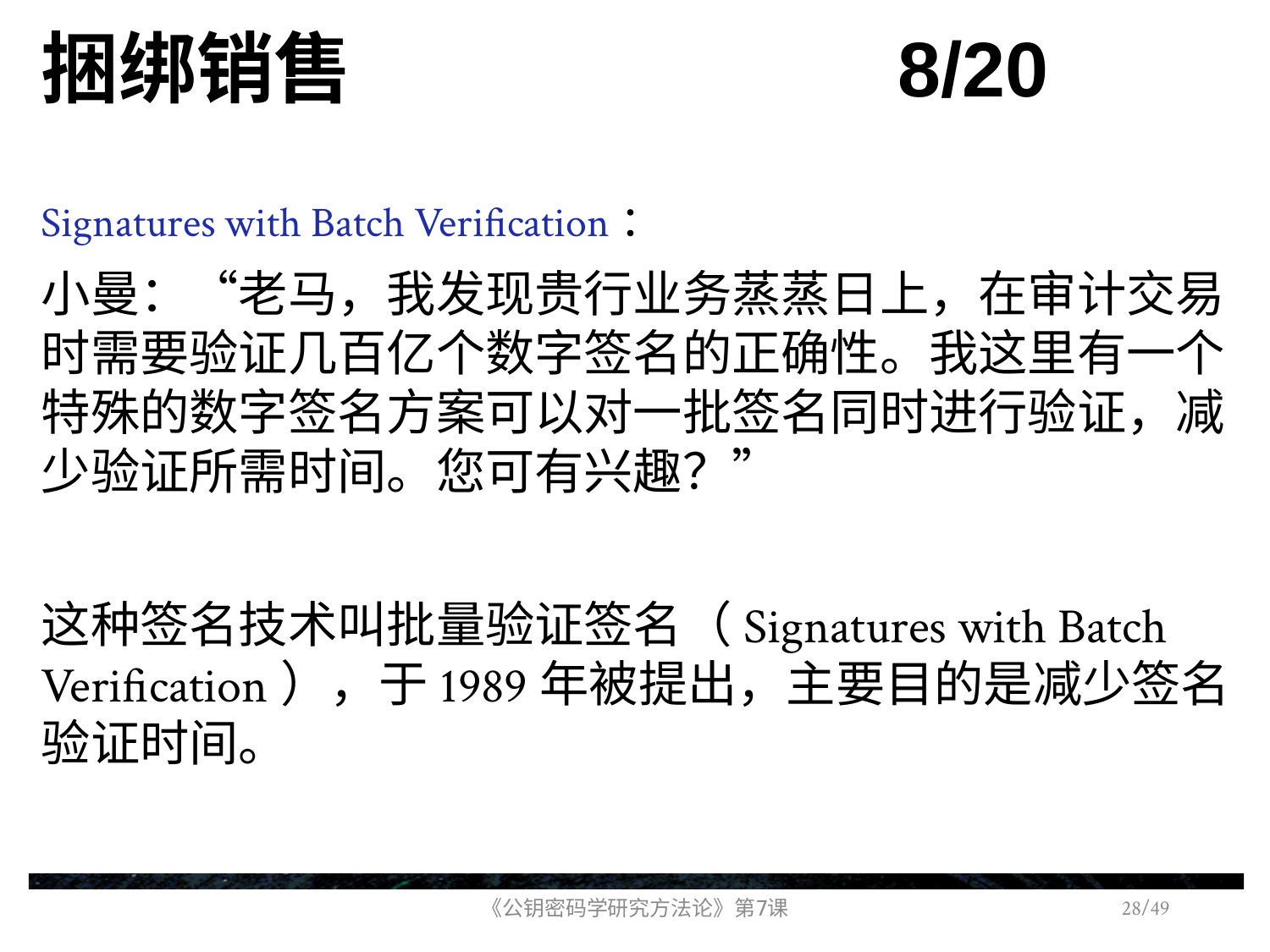

# 捆绑销售                              8/20
Signatures with Batch Verification：
小曼：“老马，我发现贵行业务蒸蒸日上，在审计交易时需要验证几百亿个数字签名的正确性。我这里有一个特殊的数字签名方案可以对一批签名同时进行验证，减少验证所需时间。您可有兴趣？”

这种签名技术叫批量验证签名（Signatures with Batch Verification），于1989年被提出，主要目的是减少签名验证时间。
《公钥密码学研究方法论》第7课
28/49